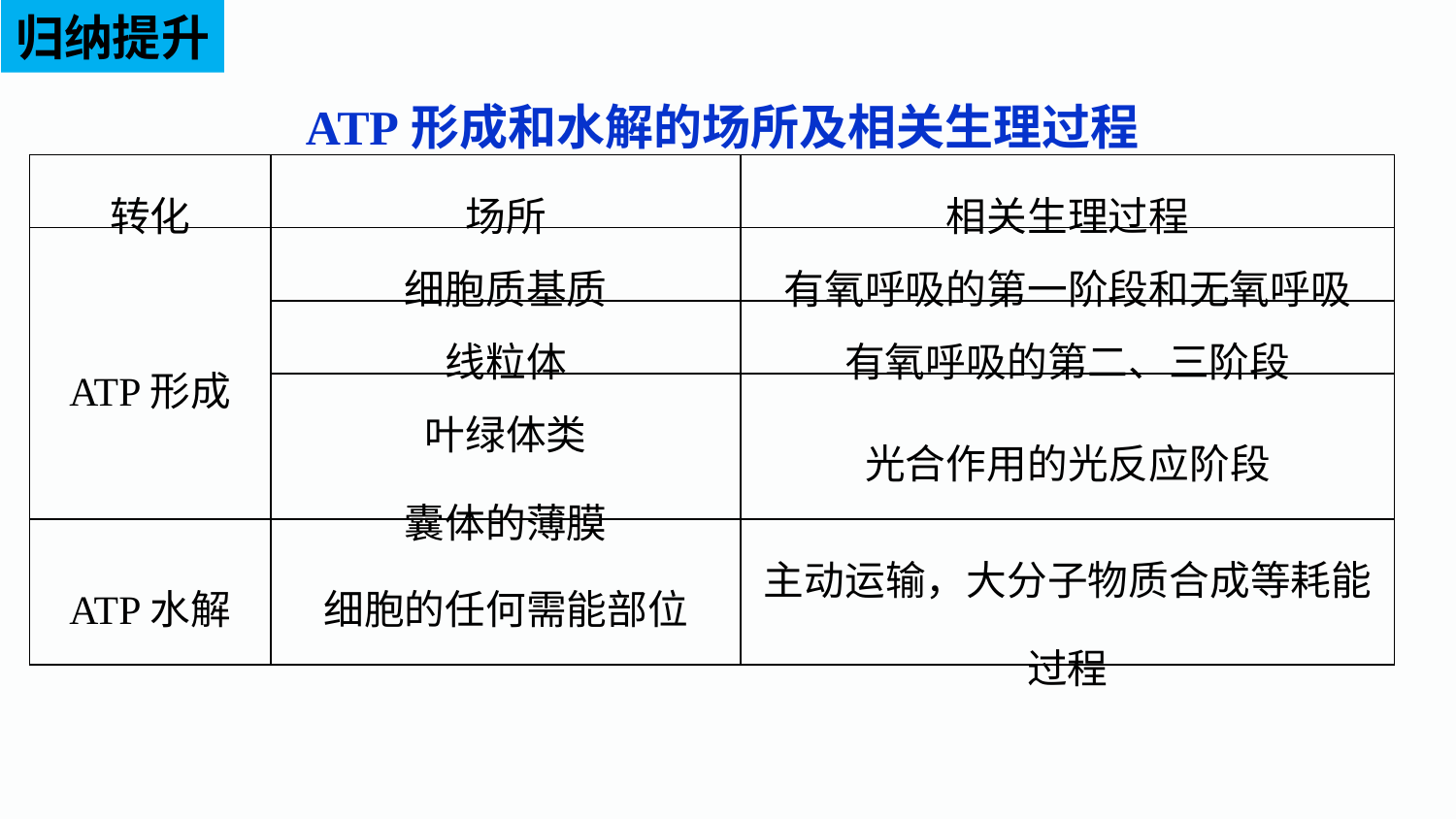

归纳提升
ATP形成和水解的场所及相关生理过程
| 转化 | 场所 | 相关生理过程 |
| --- | --- | --- |
| ATP形成 | 细胞质基质 | 有氧呼吸的第一阶段和无氧呼吸 |
|  | 线粒体 | 有氧呼吸的第二、三阶段 |
|  | 叶绿体类 囊体的薄膜 | 光合作用的光反应阶段 |
| ATP水解 | 细胞的任何需能部位 | 主动运输，大分子物质合成等耗能过程 |